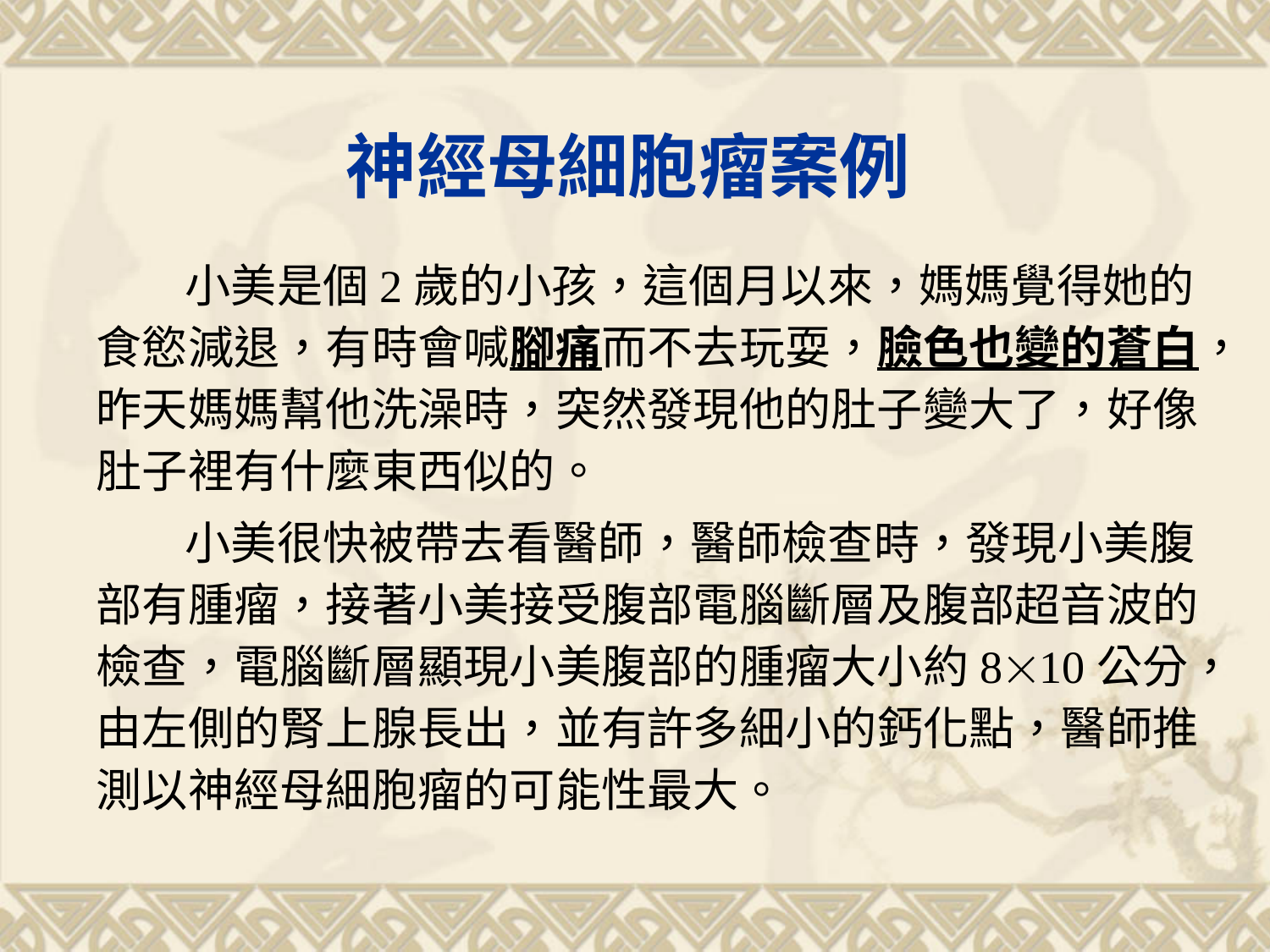

# 神經母細胞瘤案例
小美是個2歲的小孩，這個月以來，媽媽覺得她的食慾減退，有時會喊腳痛而不去玩耍，臉色也變的蒼白，昨天媽媽幫他洗澡時，突然發現他的肚子變大了，好像肚子裡有什麼東西似的。
小美很快被帶去看醫師，醫師檢查時，發現小美腹部有腫瘤，接著小美接受腹部電腦斷層及腹部超音波的檢查，電腦斷層顯現小美腹部的腫瘤大小約8×10公分，由左側的腎上腺長出，並有許多細小的鈣化點，醫師推測以神經母細胞瘤的可能性最大。